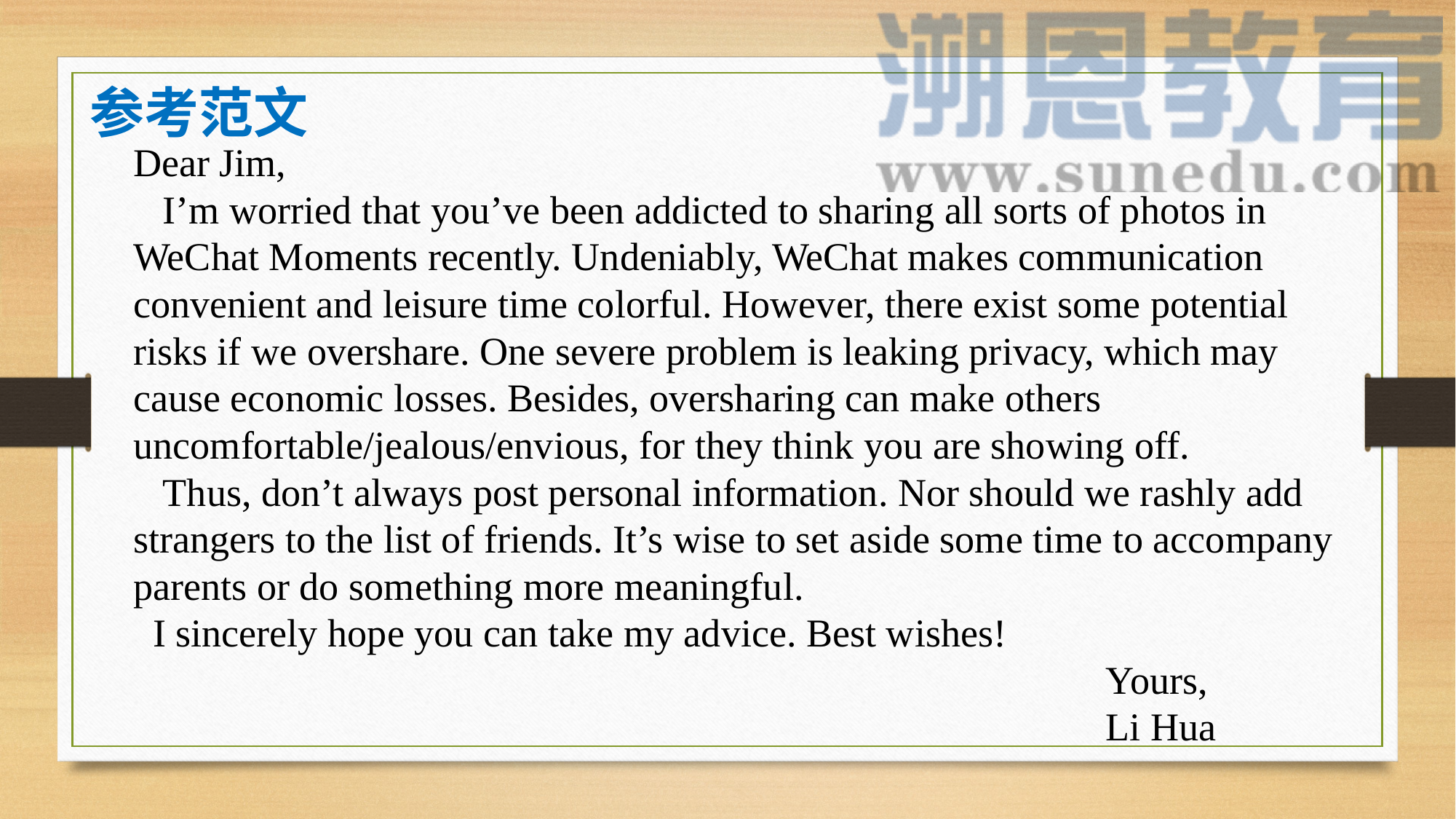

参考范文
Dear Jim,
   I’m worried that you’ve been addicted to sharing all sorts of photos in WeChat Moments recently. Undeniably, WeChat makes communication convenient and leisure time colorful. However, there exist some potential risks if we overshare. One severe problem is leaking privacy, which may cause economic losses. Besides, oversharing can make others uncomfortable/jealous/envious, for they think you are showing off.
   Thus, don’t always post personal information. Nor should we rashly add strangers to the list of friends. It’s wise to set aside some time to accompany parents or do something more meaningful.
  I sincerely hope you can take my advice. Best wishes!
                                                                                                   Yours,
                                                                                                   Li Hua